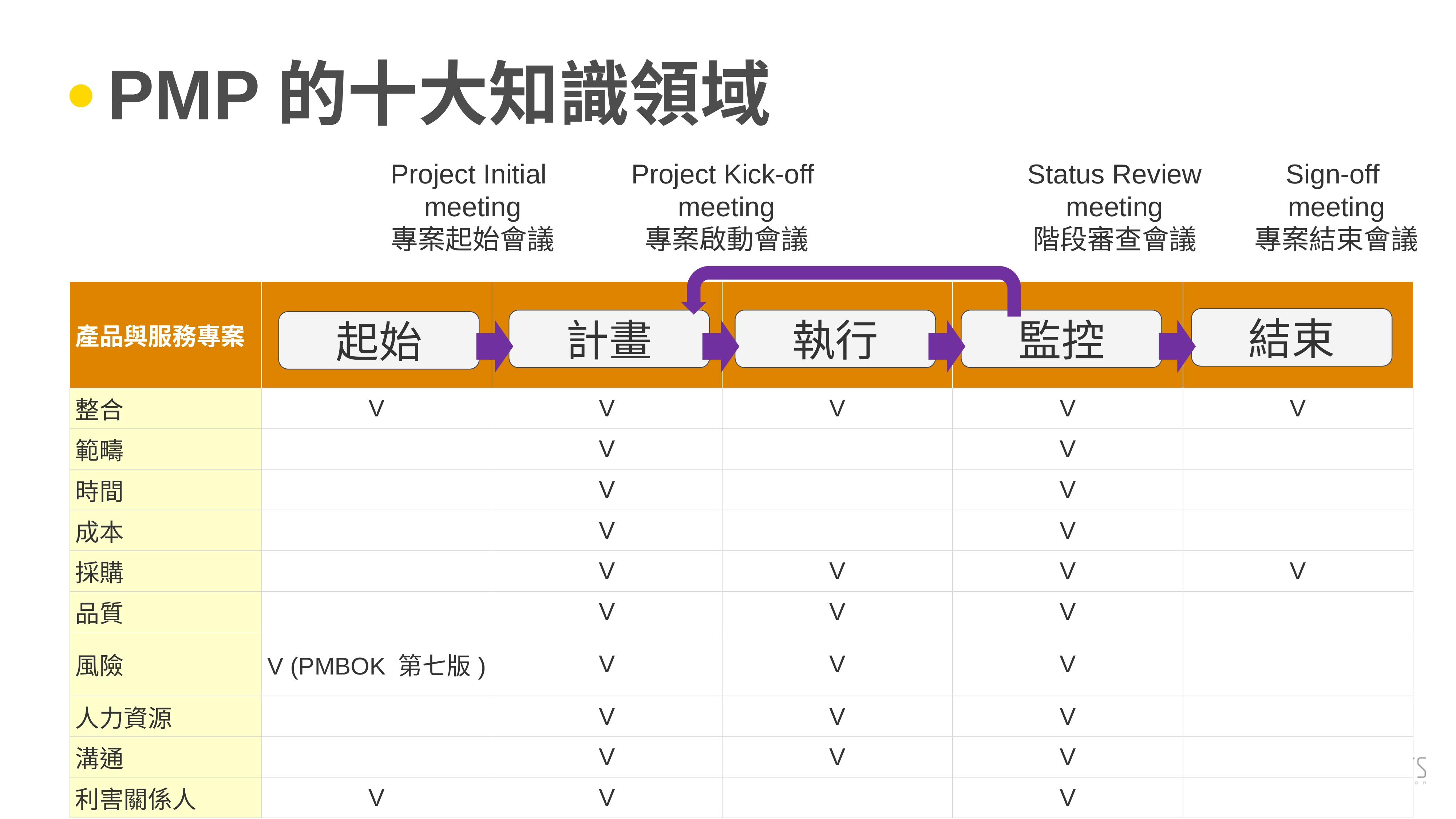

# PMP的十大知識領域
Project Initial
meeting
專案起始會議
Project Kick-off
meeting
專案啟動會議
Status Review meeting
階段審查會議
Sign-off
meeting
專案結束會議

| 產品與服務專案 |  |  |  |  |  |
| --- | --- | --- | --- | --- | --- |
| 整合 | V | V | V | V | V |
| 範疇 |  | V |  | V |  |
| 時間 |  | V |  | V |  |
| 成本 |  | V |  | V |  |
| 採購 |  | V | V | V | V |
| 品質 |  | V | V | V |  |
| 風險 | V (PMBOK 第七版) | V | V | V |  |
| 人力資源 |  | V | V | V |  |
| 溝通 |  | V | V | V |  |
| 利害關係人 | V | V |  | V |  |
結束
計畫
執行
監控
起始